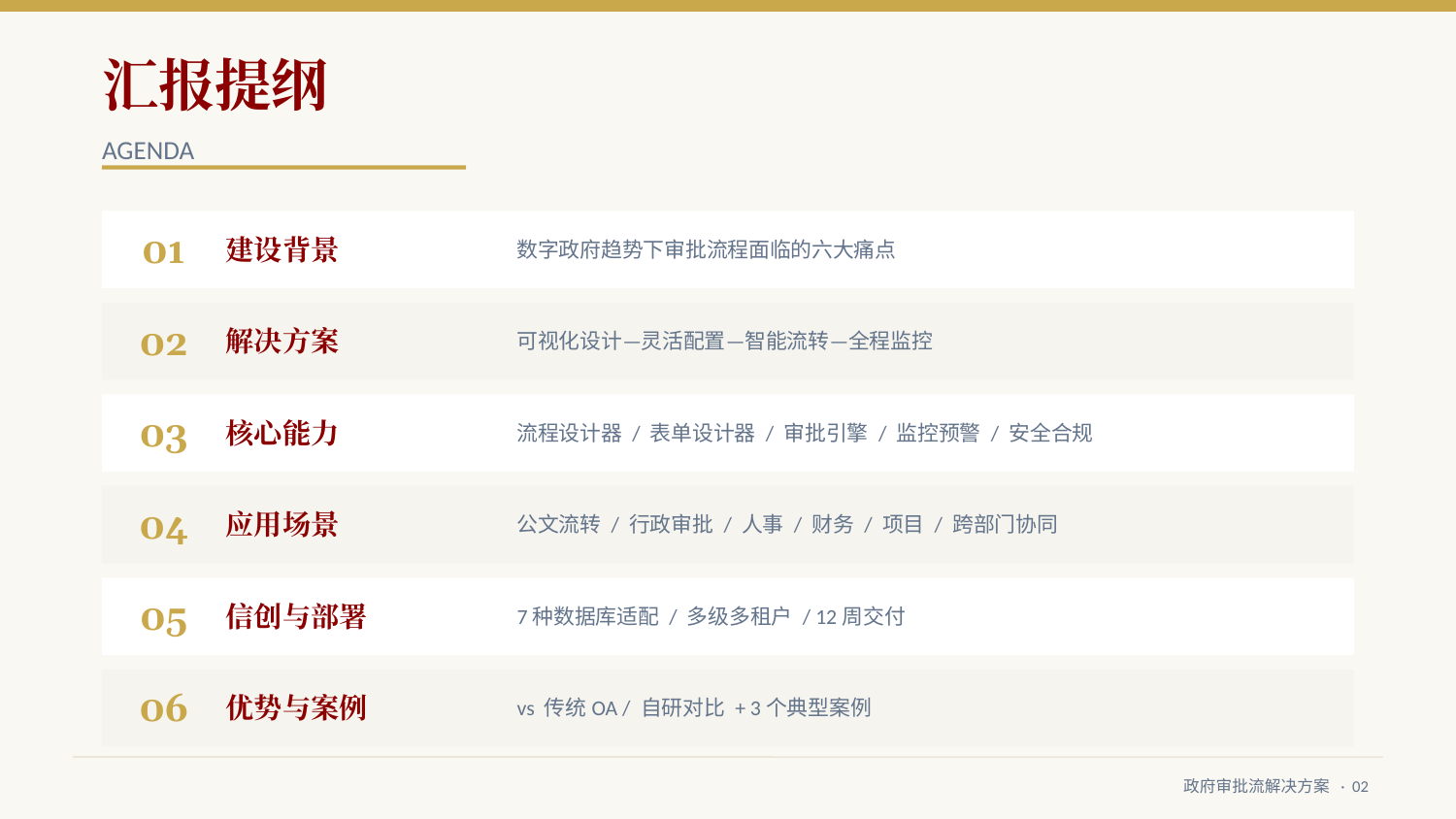

汇报提纲
AGENDA

01
建设背景
数字政府趋势下审批流程面临的六大痛点

02
解决方案
可视化设计—灵活配置—智能流转—全程监控

03
核心能力
流程设计器 / 表单设计器 / 审批引擎 / 监控预警 / 安全合规

04
应用场景
公文流转 / 行政审批 / 人事 / 财务 / 项目 / 跨部门协同

05
信创与部署
7种数据库适配 / 多级多租户 / 12周交付

06
优势与案例
vs 传统OA / 自研对比 + 3个典型案例

政府审批流解决方案  ·  02